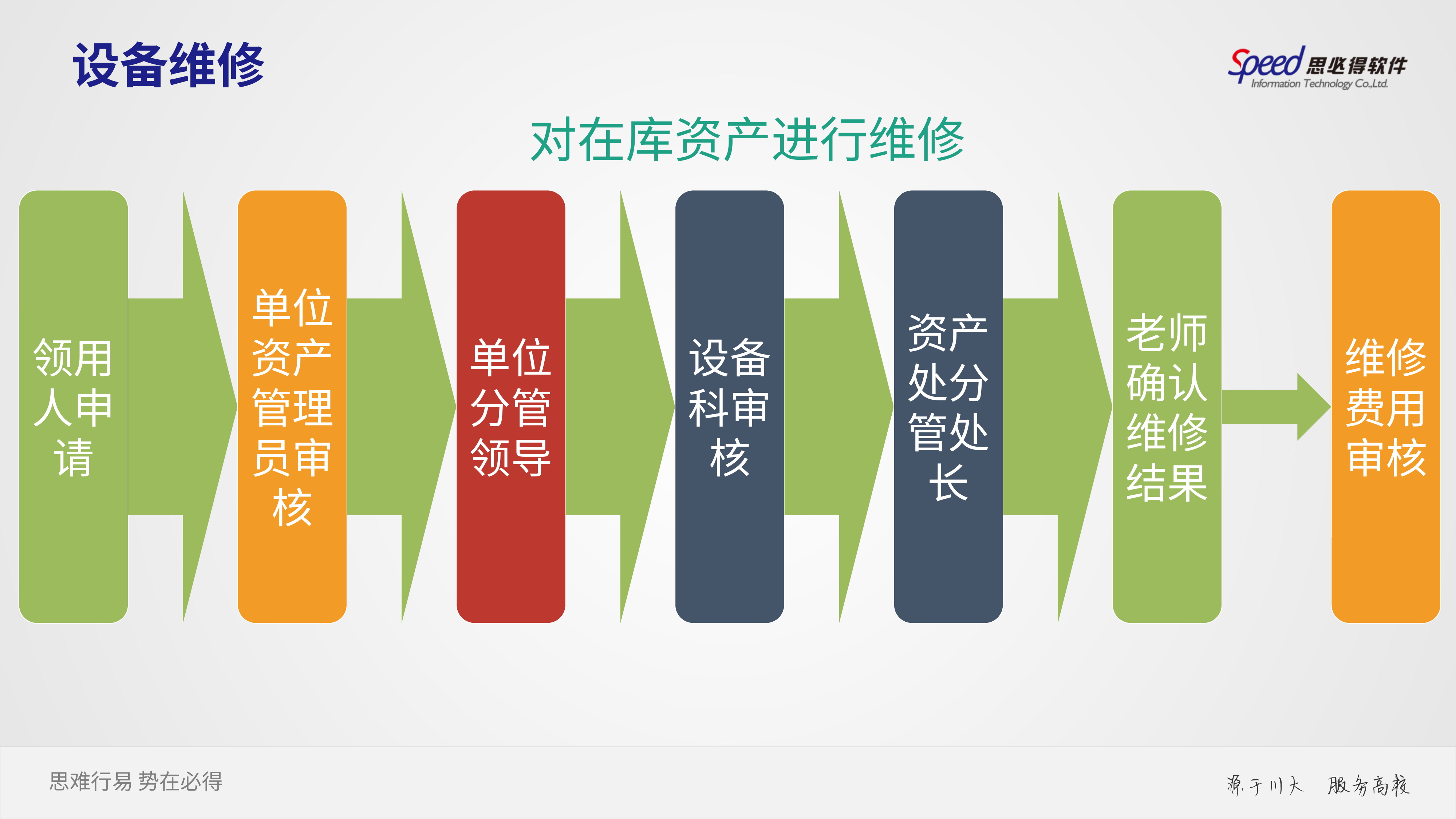

# 设备维修
对在库资产进行维修
单位分管领导
领用人申请
单位资产管理员审核
设备科审核
资产处分管处长
老师确认维修结果
维修费用审核